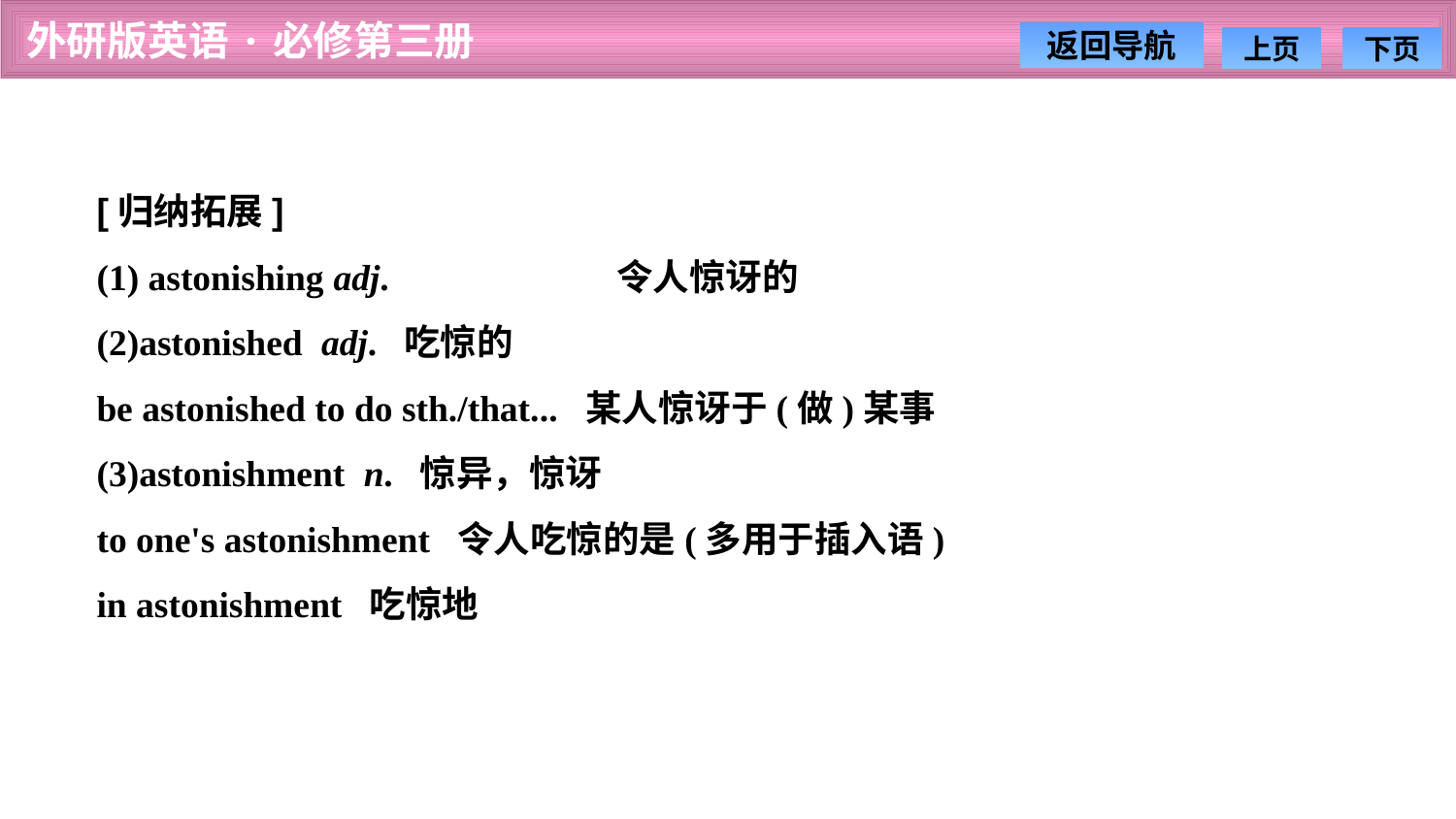

[归纳拓展]
(1) astonishing adj.　　　　　　令人惊讶的
(2)astonished  adj.  吃惊的
be astonished to do sth./that...  某人惊讶于(做)某事
(3)astonishment  n.  惊异，惊讶
to one's astonishment  令人吃惊的是(多用于插入语)
in astonishment  吃惊地